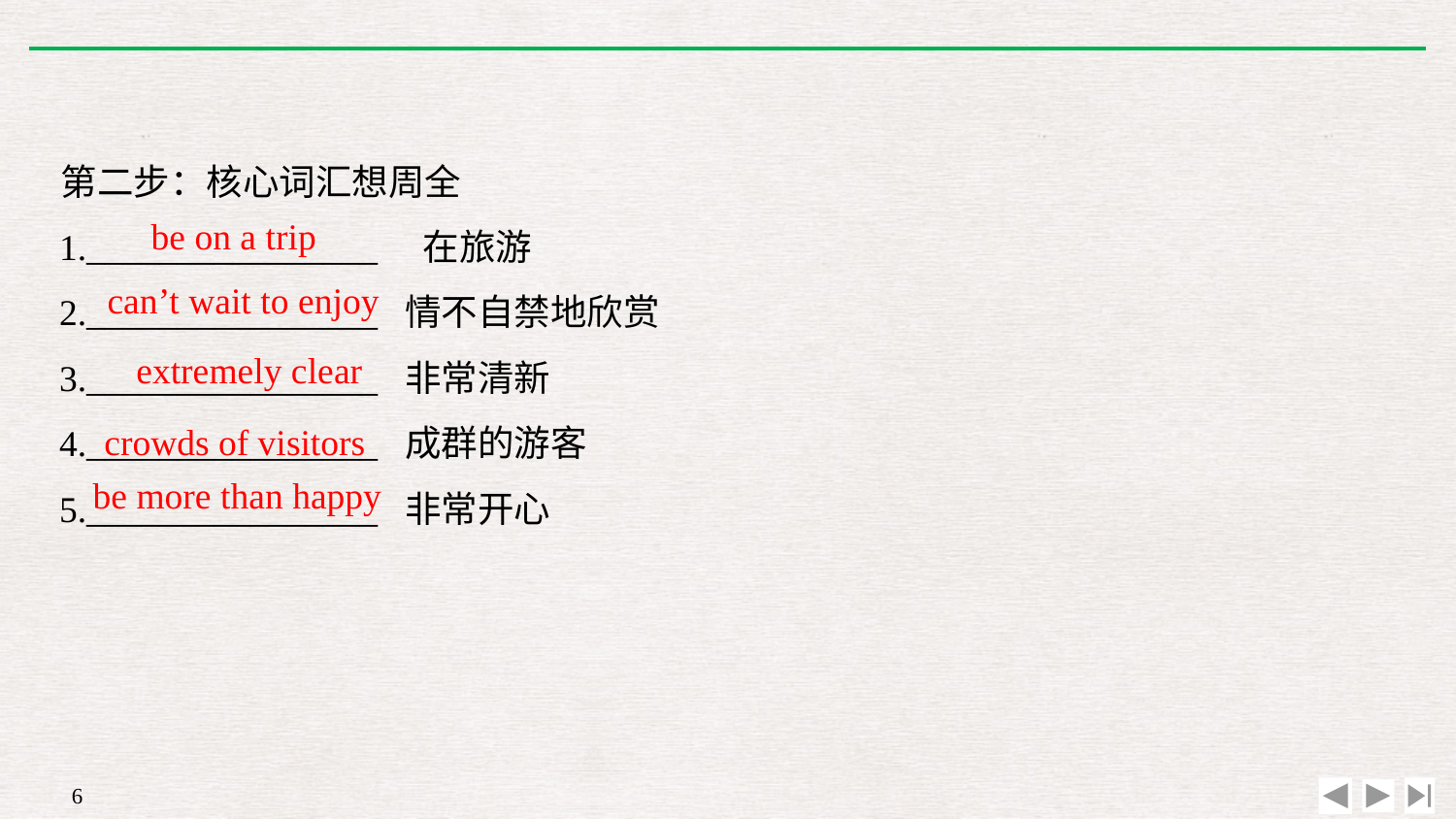

第二步：核心词汇想周全
be on a trip
1.________________　在旅游
2.________________  情不自禁地欣赏
3.________________  非常清新
4.________________  成群的游客
5.________________  非常开心
can’t wait to enjoy
extremely clear
crowds of visitors
be more than happy